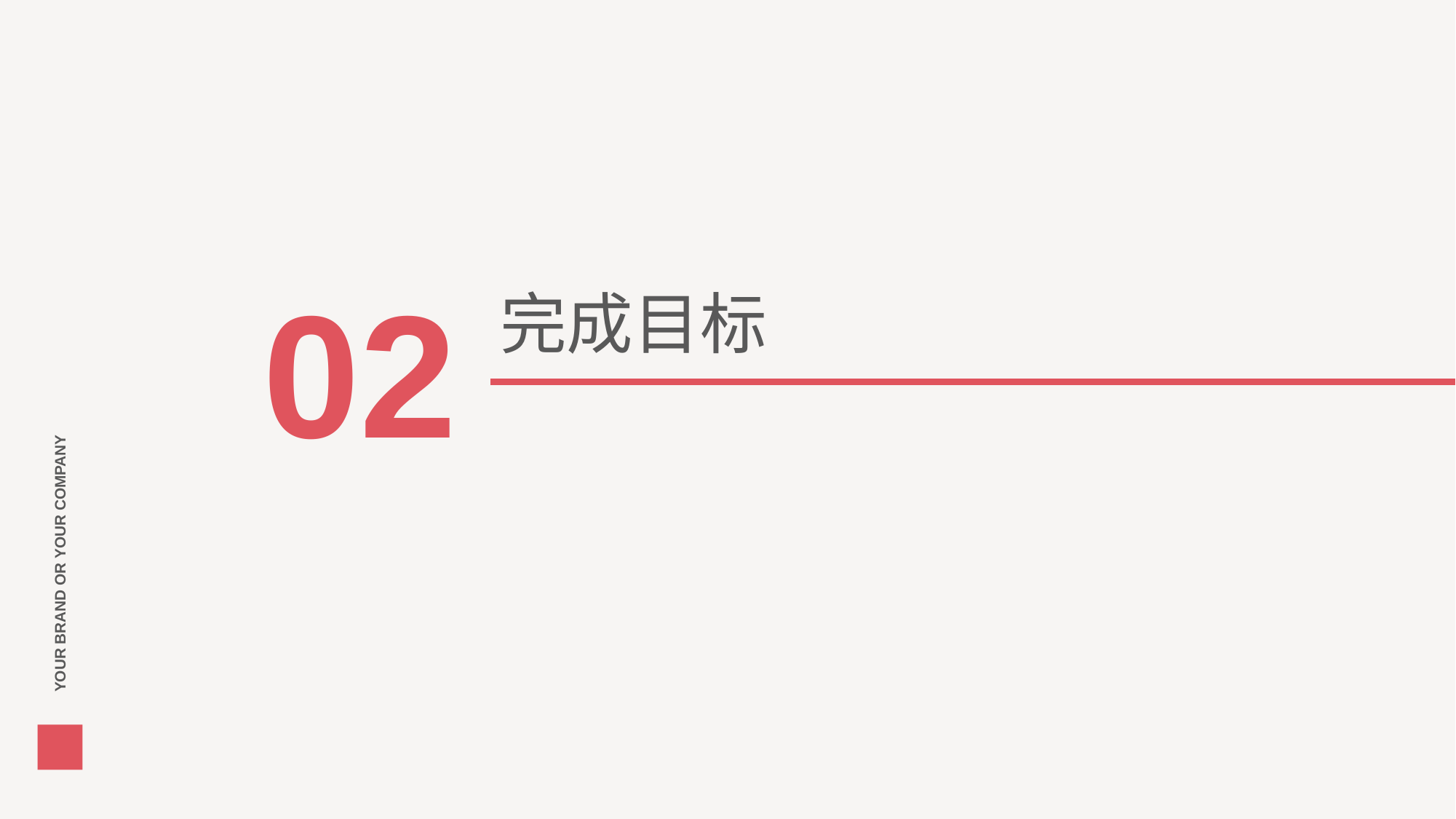

02
# 完成目标
YOUR BRAND OR YOUR COMPANY